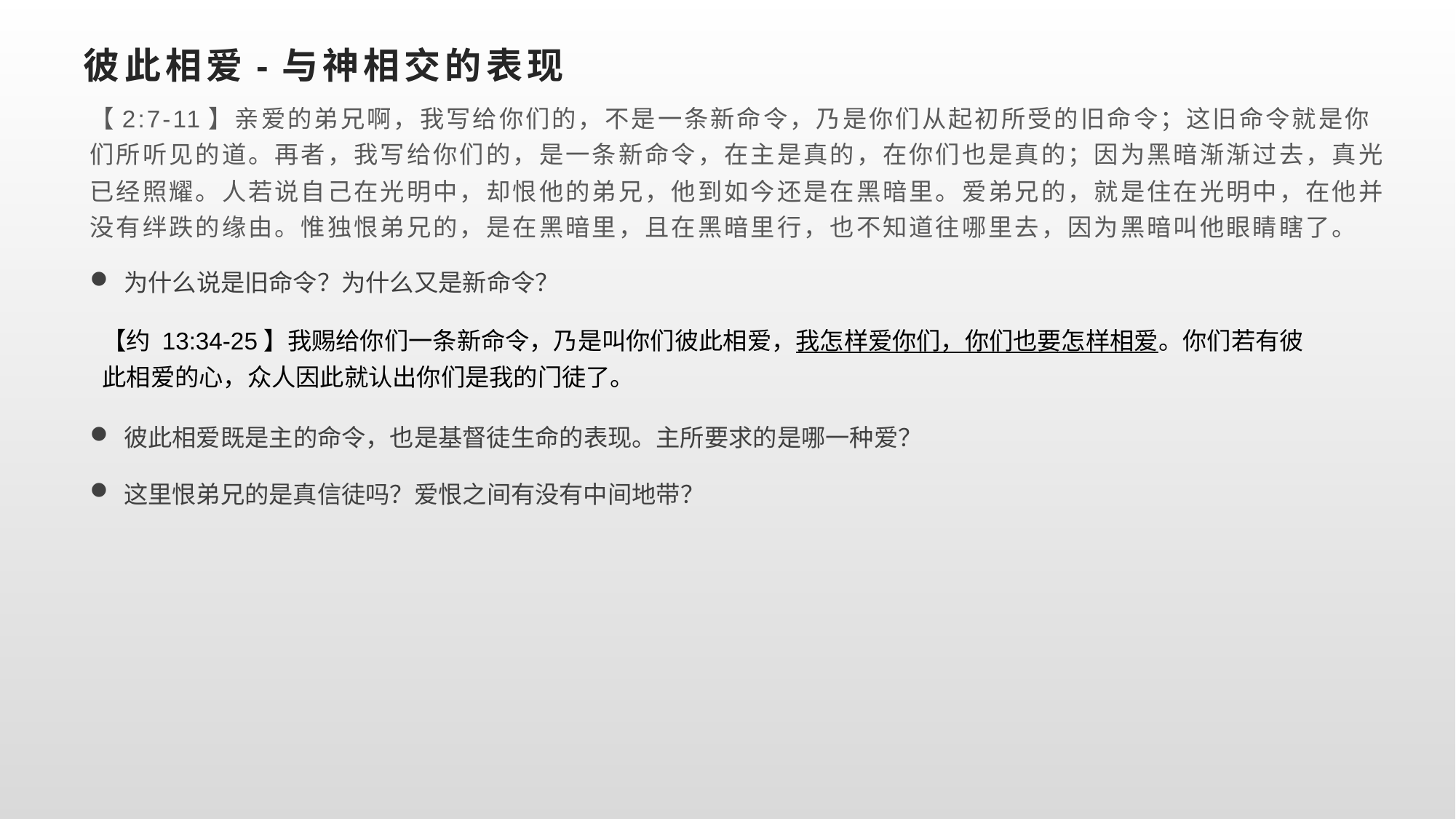

# 彼此相爱-与神相交的表现
【2:7-11】亲爱的弟兄啊，我写给你们的，不是一条新命令，乃是你们从起初所受的旧命令；这旧命令就是你们所听见的道。再者，我写给你们的，是一条新命令，在主是真的，在你们也是真的；因为黑暗渐渐过去，真光已经照耀。人若说自己在光明中，却恨他的弟兄，他到如今还是在黑暗里。爱弟兄的，就是住在光明中，在他并没有绊跌的缘由。惟独恨弟兄的，是在黑暗里，且在黑暗里行，也不知道往哪里去，因为黑暗叫他眼睛瞎了。
为什么说是旧命令？为什么又是新命令？
【约 13:34-25】我赐给你们一条新命令，乃是叫你们彼此相爱，我怎样爱你们，你们也要怎样相爱。你们若有彼此相爱的心，众人因此就认出你们是我的门徒了。
彼此相爱既是主的命令，也是基督徒生命的表现。主所要求的是哪一种爱？
这里恨弟兄的是真信徒吗？爱恨之间有没有中间地带？